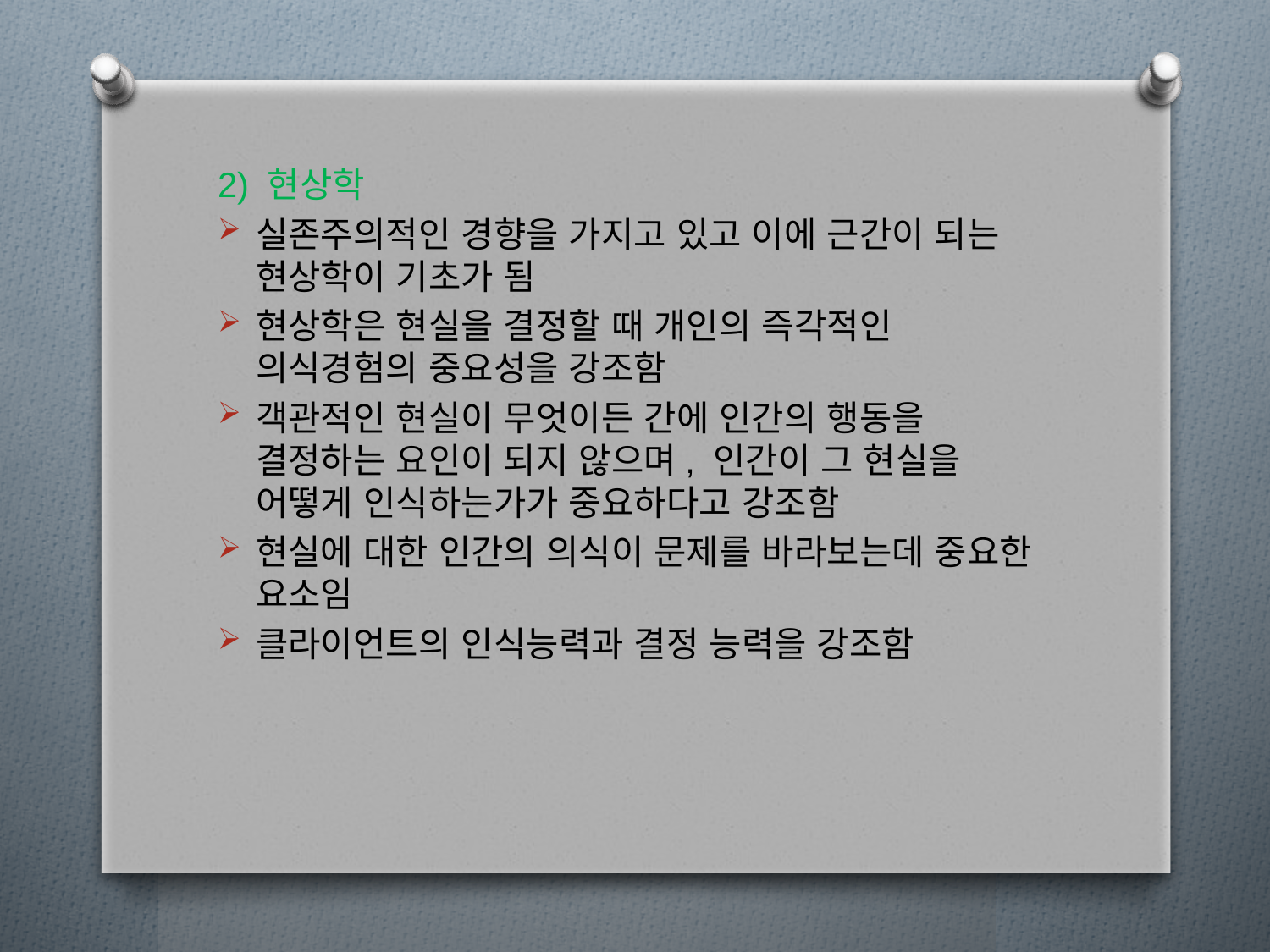

2) 현상학
실존주의적인 경향을 가지고 있고 이에 근간이 되는 현상학이 기초가 됨
현상학은 현실을 결정할 때 개인의 즉각적인 의식경험의 중요성을 강조함
객관적인 현실이 무엇이든 간에 인간의 행동을 결정하는 요인이 되지 않으며, 인간이 그 현실을 어떻게 인식하는가가 중요하다고 강조함
현실에 대한 인간의 의식이 문제를 바라보는데 중요한 요소임
클라이언트의 인식능력과 결정 능력을 강조함